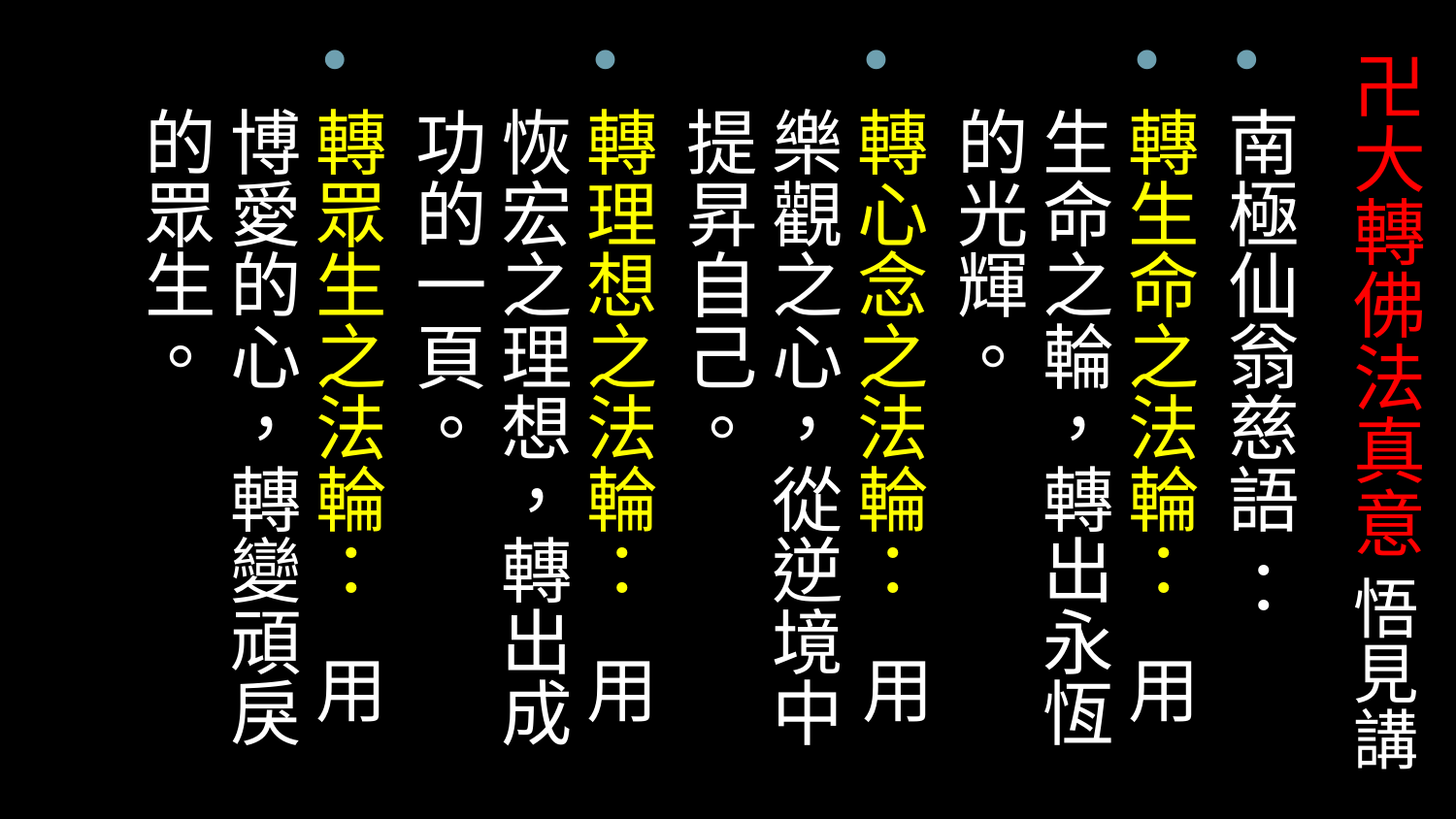

南極仙翁慈語 ：
轉生命之法輪：   用生命之輪，轉出永恆的光輝。
轉心念之法輪：   用樂觀之心，從逆境中提昇自己。
轉理想之法輪：   用恢宏之理想，轉出成功的一頁。
轉眾生之法輪：   用博愛的心，轉變頑戾的眾生。

# 卍大轉佛法真意 悟見講